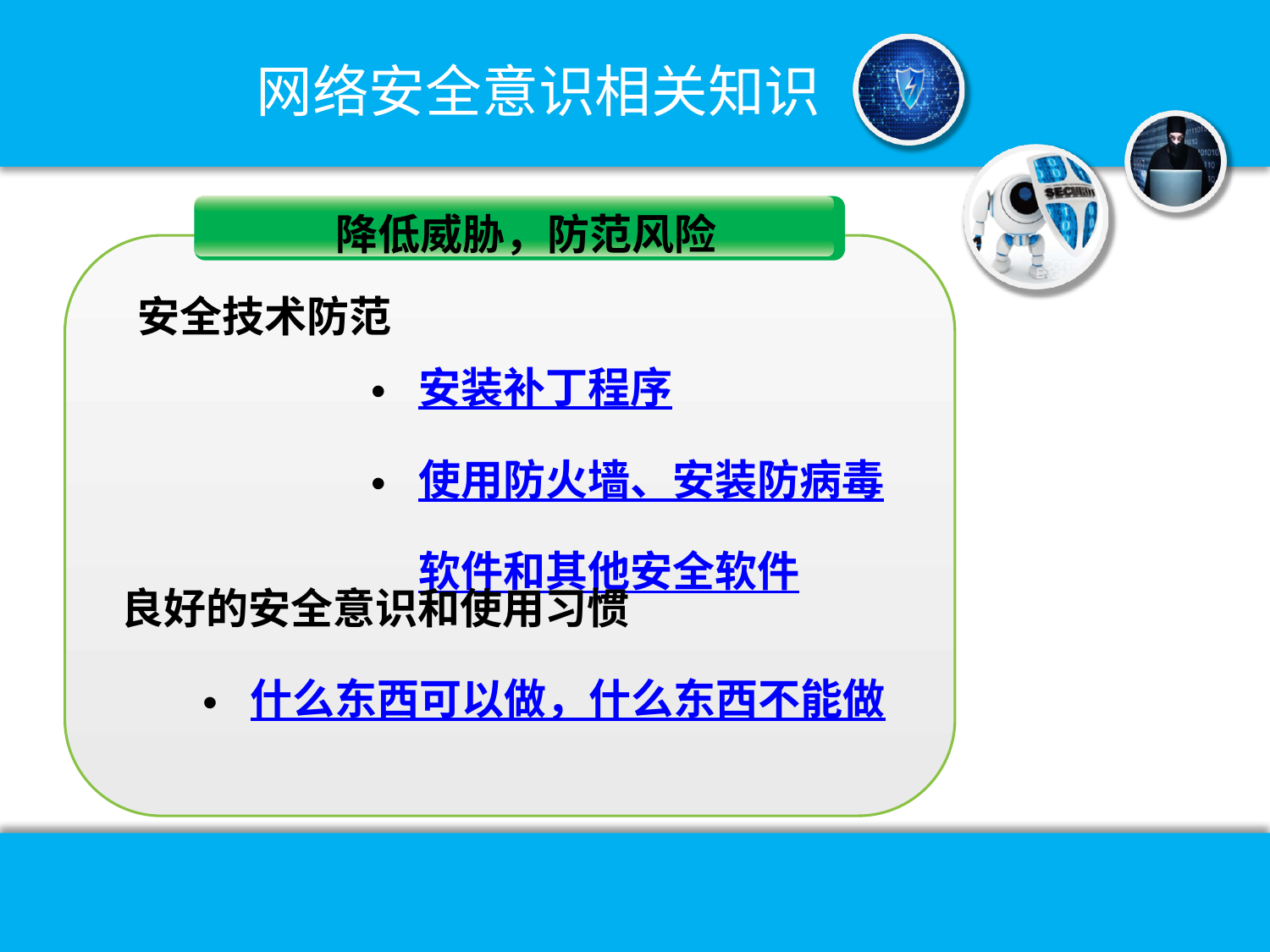

网络安全意识相关知识

降低威胁，防范风险

安全技术防范

安装补丁程序
使用防火墙、安装防病毒软件和其他安全软件

良好的安全意识和使用习惯

什么东西可以做，什么东西不能做